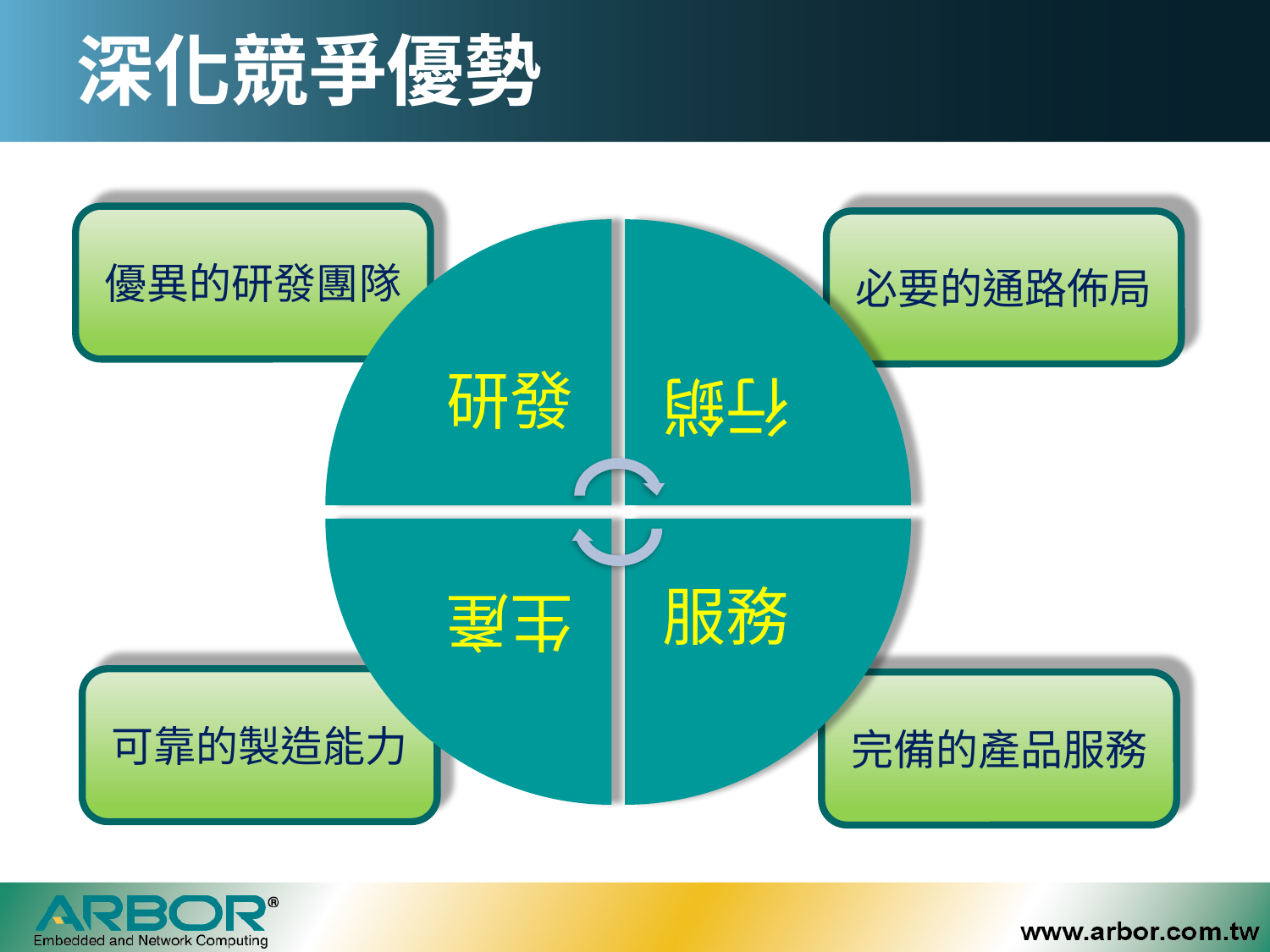

# 深化競爭優勢
研發
行銷
服務
生產
優異的研發團隊
必要的通路佈局
可靠的製造能力
完備的產品服務
33